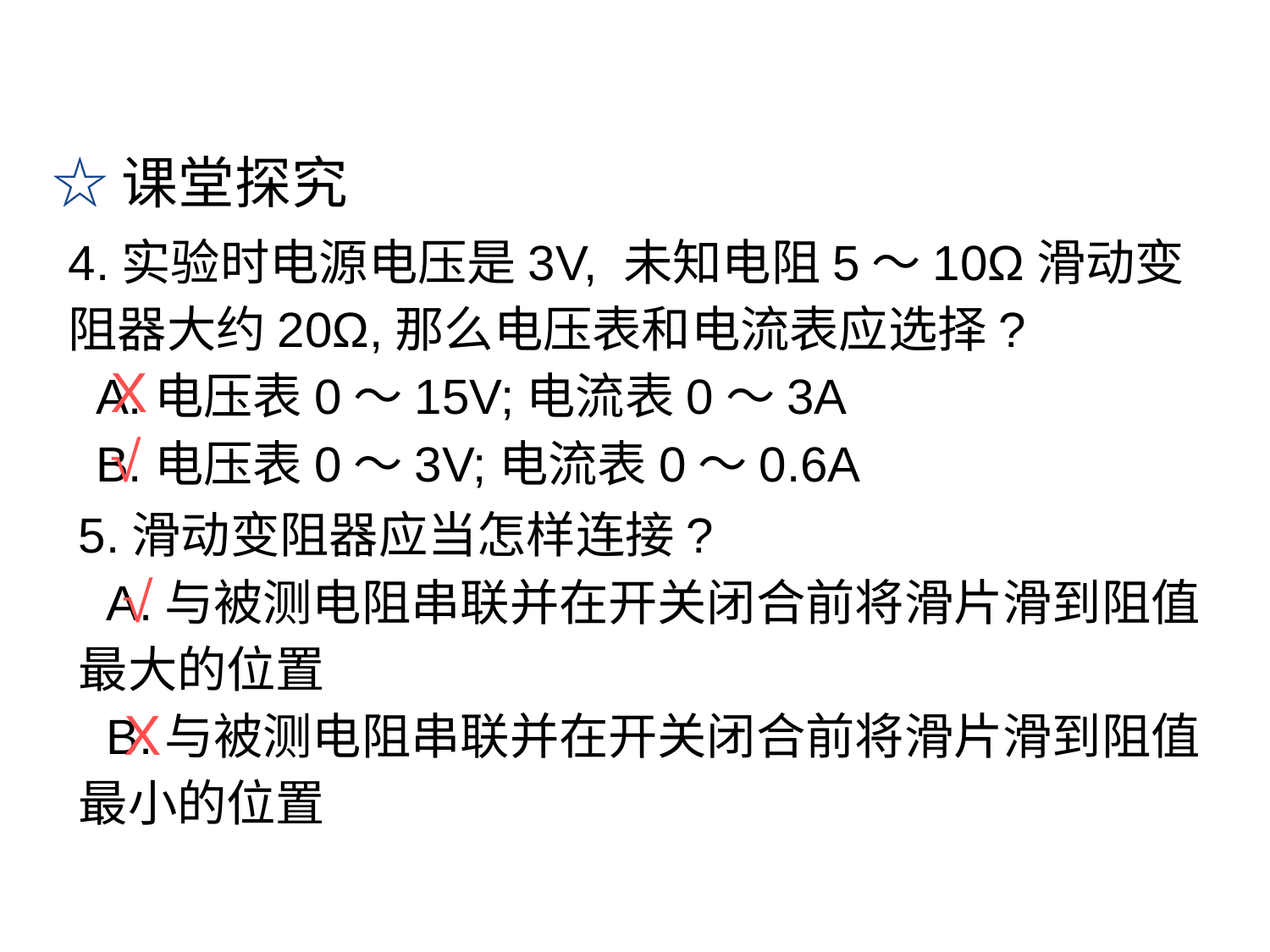

☆课堂探究
4.实验时电源电压是3V, 未知电阻5～10Ω滑动变阻器大约20Ω,那么电压表和电流表应选择?
  A.电压表0～15V;电流表0～3A
  B.电压表0～3V;电流表0～0.6A
X
√
5.滑动变阻器应当怎样连接?
  A.与被测电阻串联并在开关闭合前将滑片滑到阻值最大的位置
  B.与被测电阻串联并在开关闭合前将滑片滑到阻值最小的位置
√
X